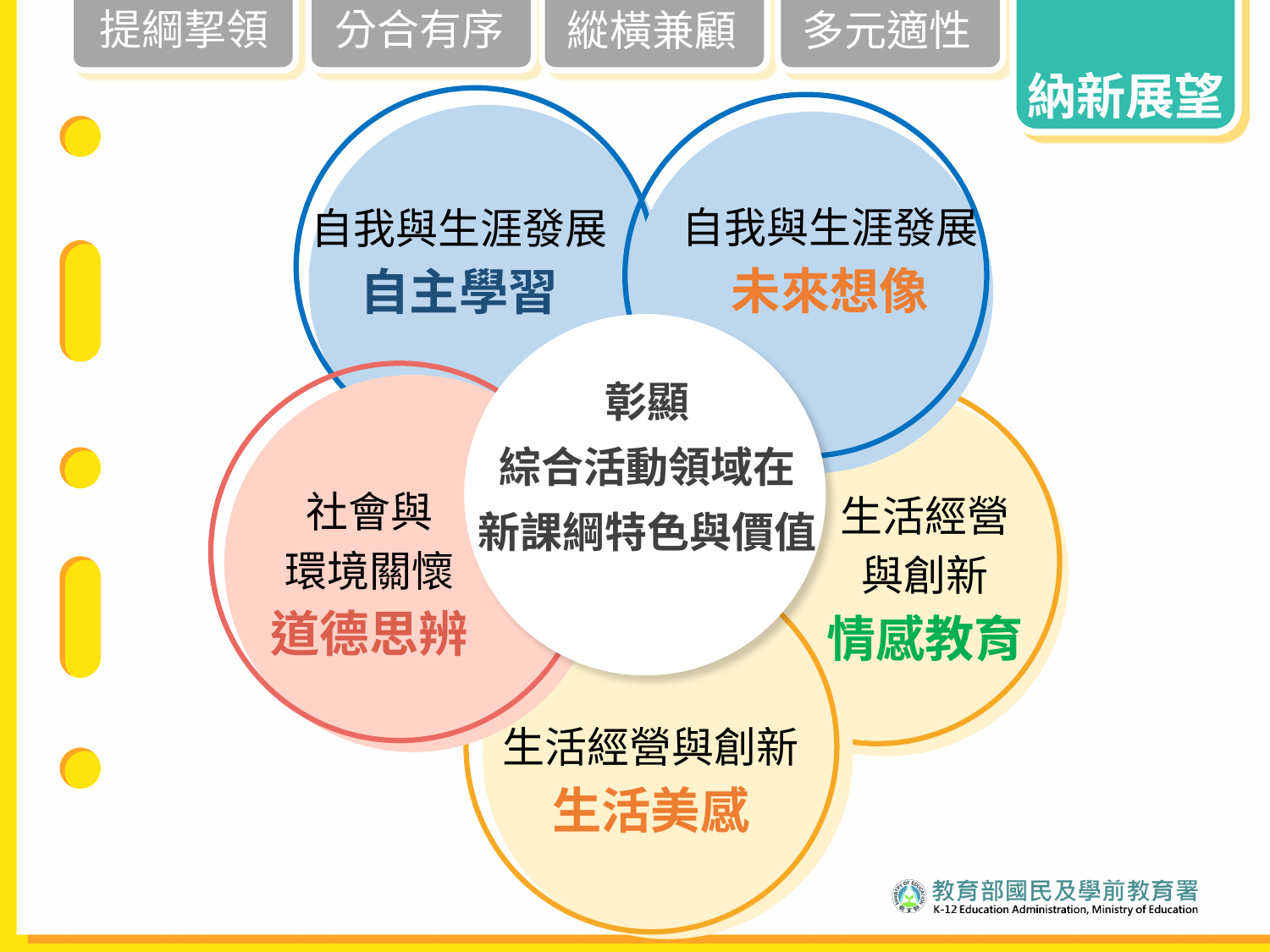

分合有序
提綱挈領
縱橫兼顧
多元適性
納新展望

自我與生涯發展
自主學習

自我與生涯發展
未來想像

彰顯
綜合活動領域在
新課綱特色與價值

社會與
環境關懷
道德思辨

生活經營
與創新
情感教育

生活經營與創新
生活美感